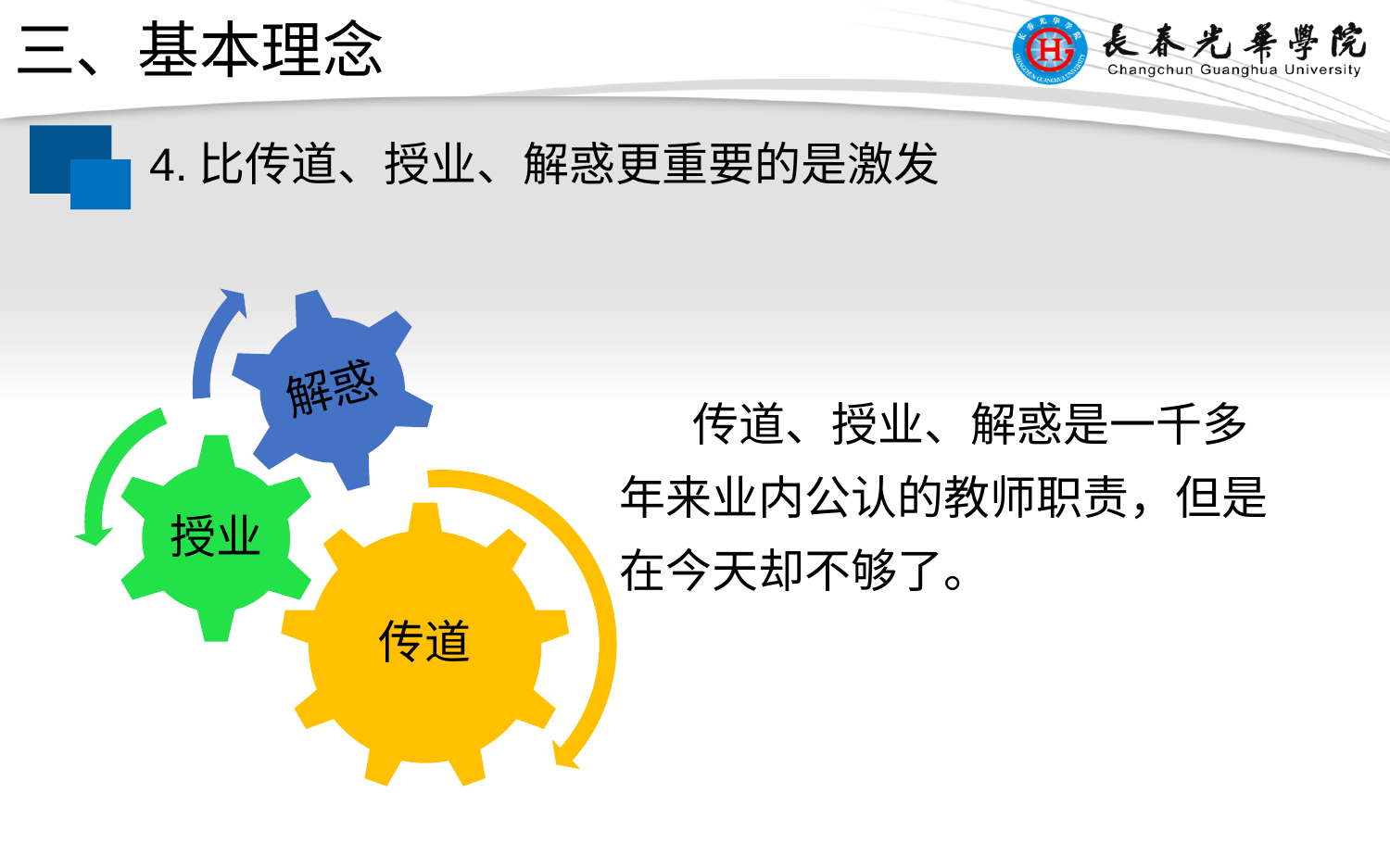

三、基本理念

4.比传道、授业、解惑更重要的是激发
传道
授业
解惑
      传道、授业、解惑是一千多年来业内公认的教师职责，但是在今天却不够了。